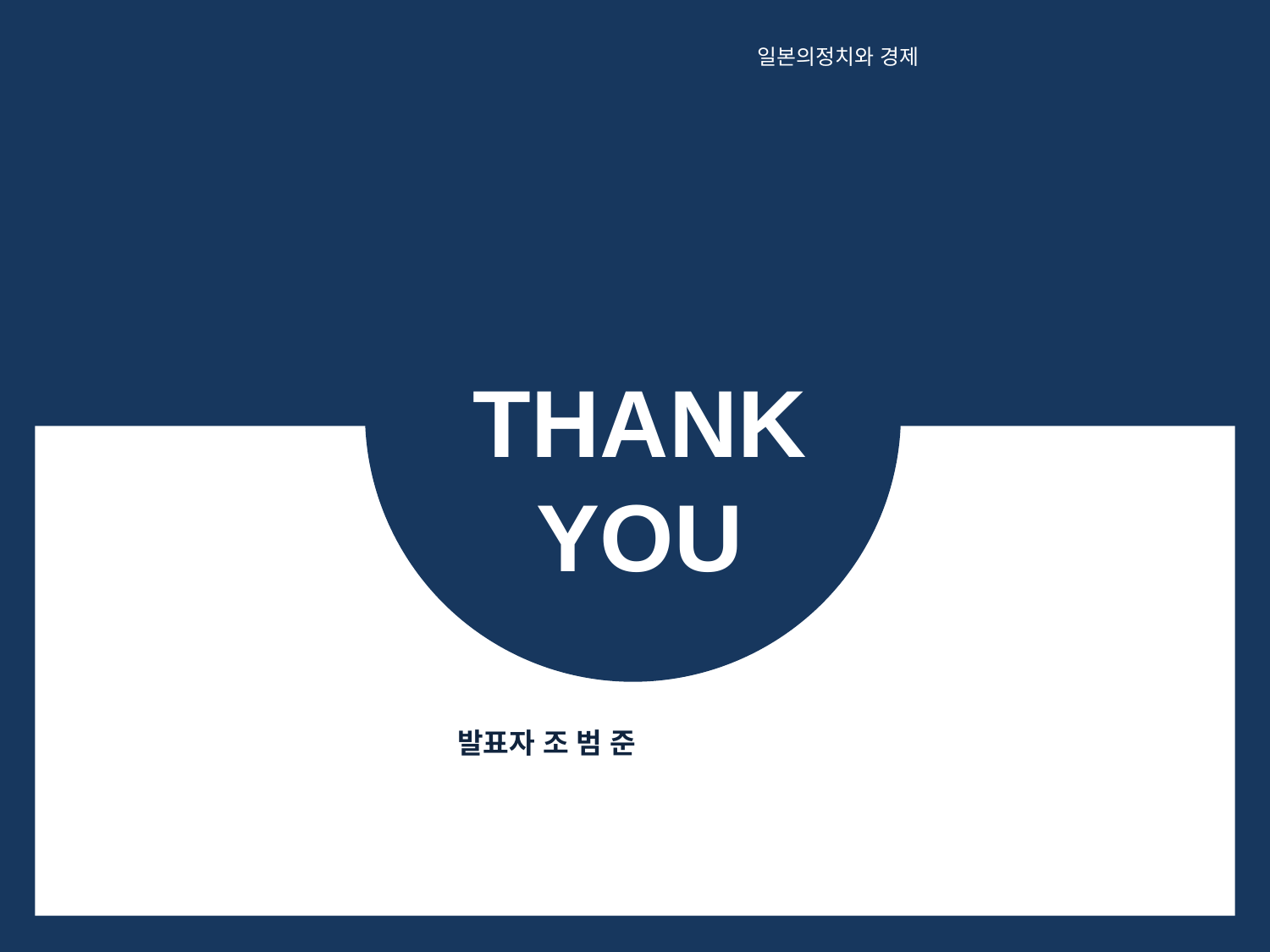

일본의정치와 경제

THANK
YOU

발표자 조 범 준